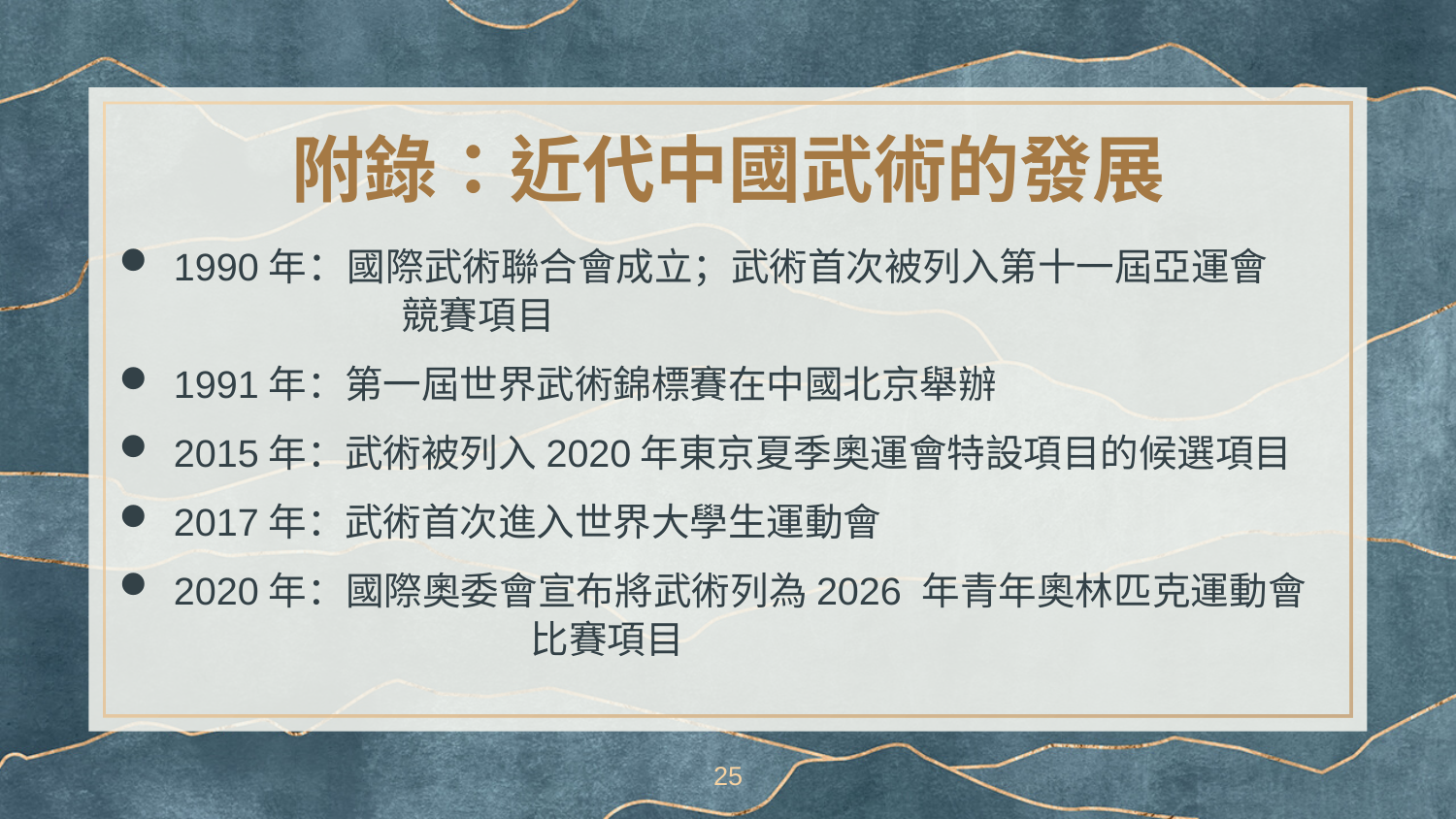

# 附錄：近代中國武術的發展
1990年：國際武術聯合會成立；武術首次被列入第十一屆亞運會　　	　　 競賽項目
1991年：第一屆世界武術錦標賽在中國北京舉辦
2015年：武術被列入2020年東京夏季奧運會特設項目的候選項目
2017年：武術首次進入世界大學生運動會
2020年：國際奧委會宣布將武術列為2026 年青年奧林匹克運動會	   	        比賽項目

25